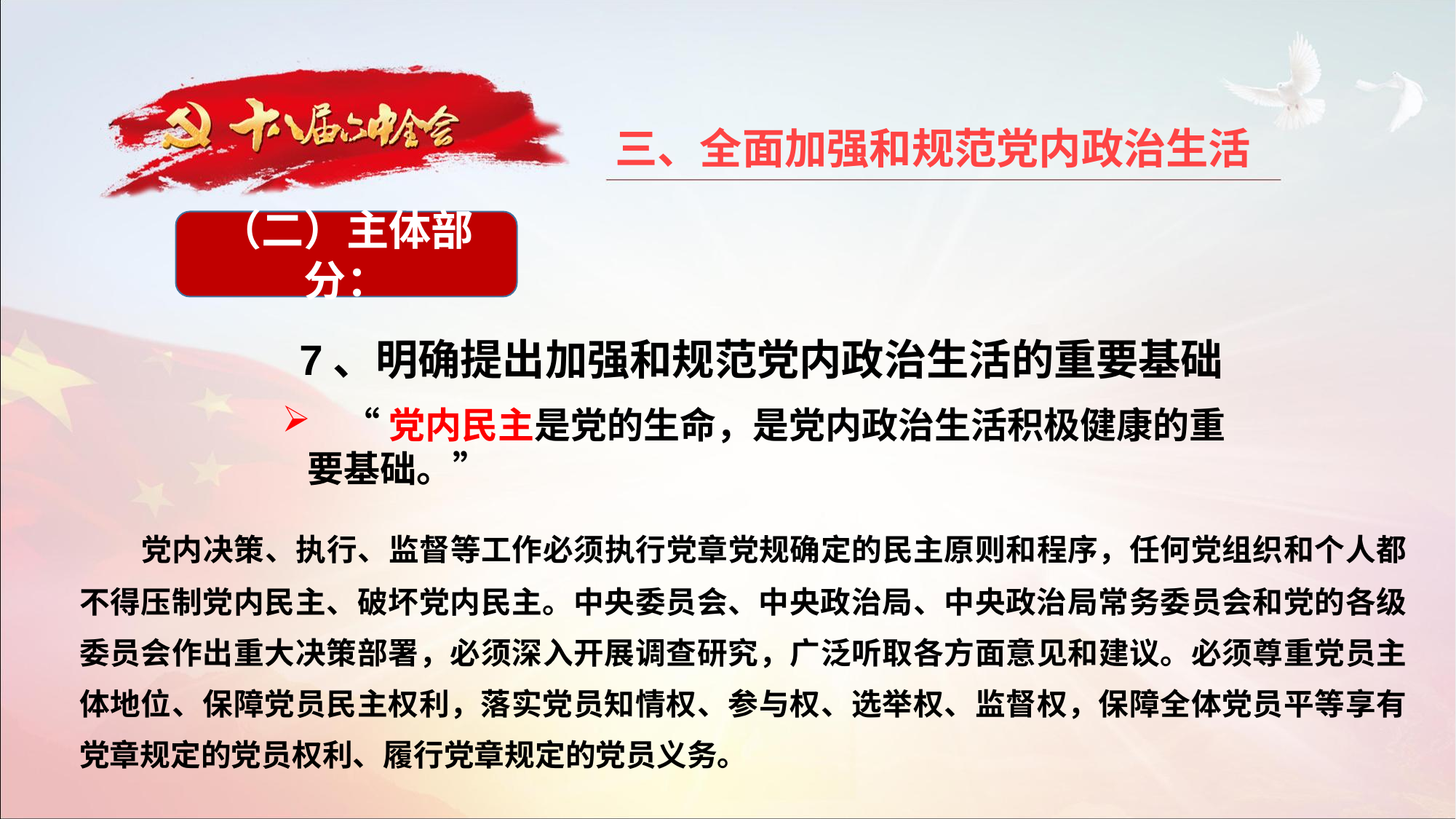

三、全面加强和规范党内政治生活
（二）主体部分：

7、明确提出加强和规范党内政治生活的重要基础
    “党内民主是党的生命，是党内政治生活积极健康的重要基础。”
          党内决策、执行、监督等工作必须执行党章党规确定的民主原则和程序，任何党组织和个人都不得压制党内民主、破坏党内民主。中央委员会、中央政治局、中央政治局常务委员会和党的各级委员会作出重大决策部署，必须深入开展调查研究，广泛听取各方面意见和建议。必须尊重党员主体地位、保障党员民主权利，落实党员知情权、参与权、选举权、监督权，保障全体党员平等享有党章规定的党员权利、履行党章规定的党员义务。